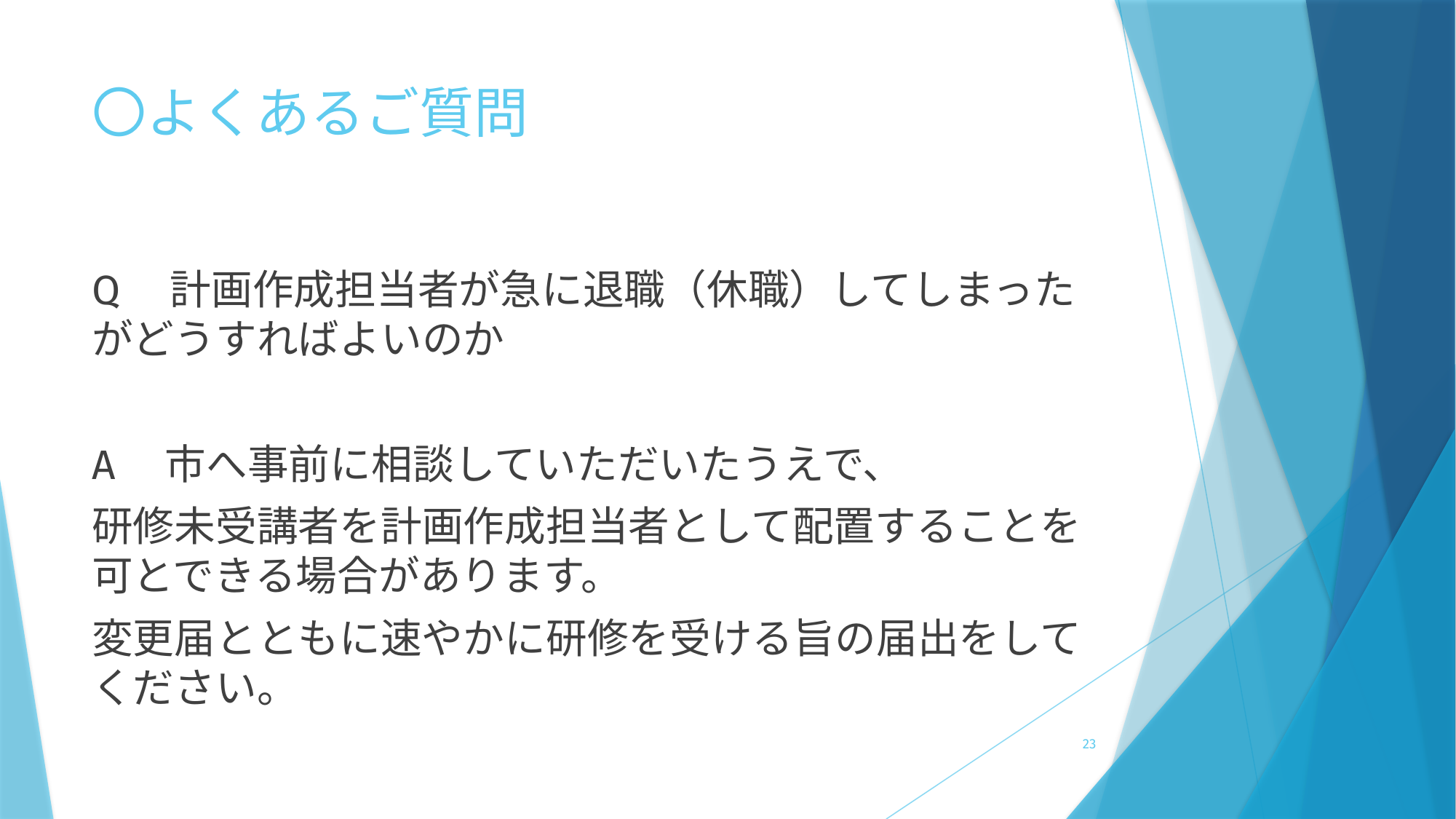

# 〇よくあるご質問
Q　計画作成担当者が急に退職（休職）してしまったがどうすればよいのか

A　市へ事前に相談していただいたうえで、
研修未受講者を計画作成担当者として配置することを可とできる場合があります。
変更届とともに速やかに研修を受ける旨の届出をしてください。
23